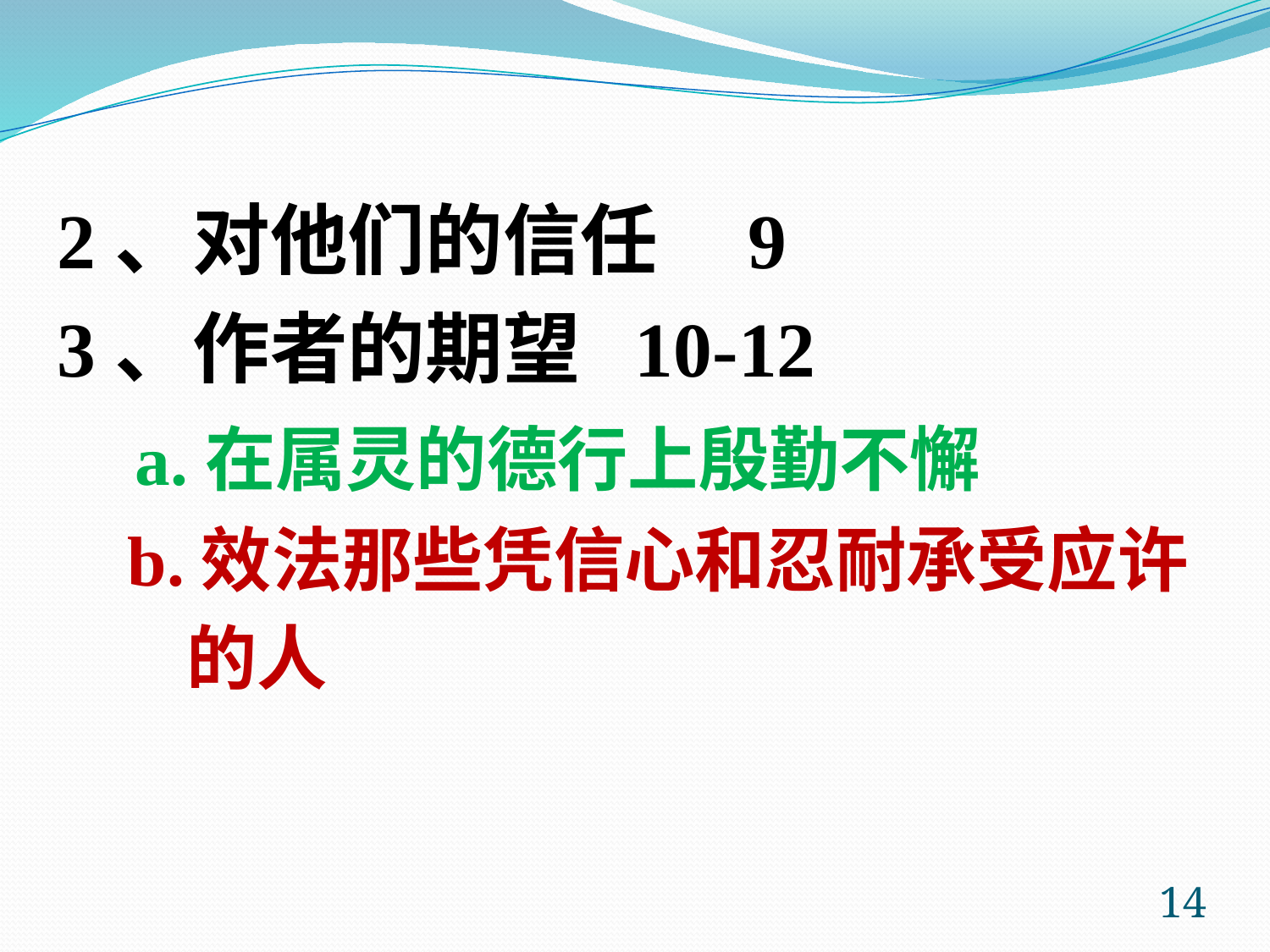

2、对他们的信任    9
3、作者的期望  10-12
    a.在属灵的德行上殷勤不懈
    b.效法那些凭信心和忍耐承受应许
       的人

14